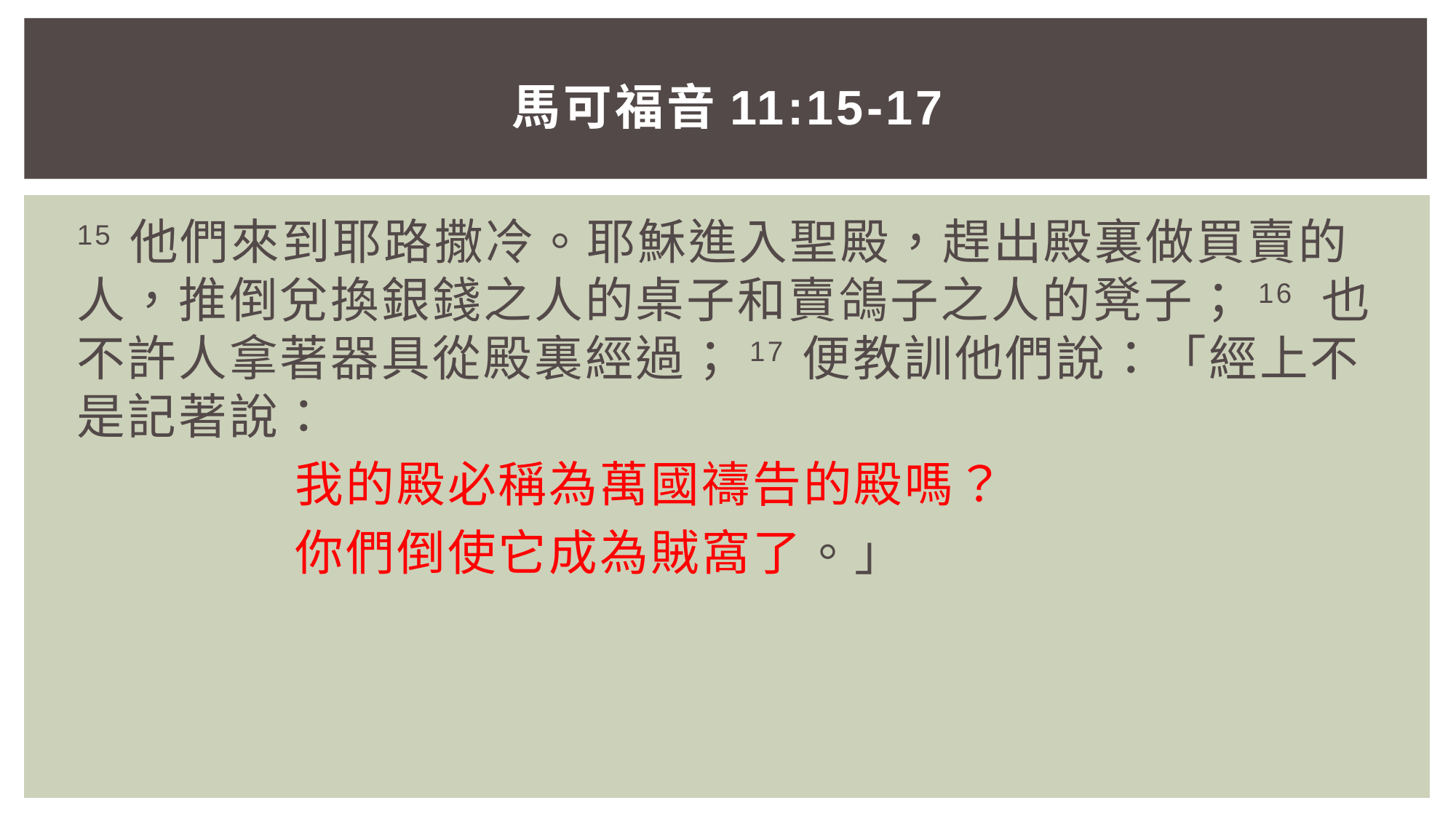

# 馬可福音11:15-17
15 他們來到耶路撒冷。耶穌進入聖殿，趕出殿裏做買賣的人，推倒兌換銀錢之人的桌子和賣鴿子之人的凳子；16 也不許人拿著器具從殿裏經過；17 便教訓他們說：「經上不是記著說：
		我的殿必稱為萬國禱告的殿嗎？
		你們倒使它成為賊窩了。」